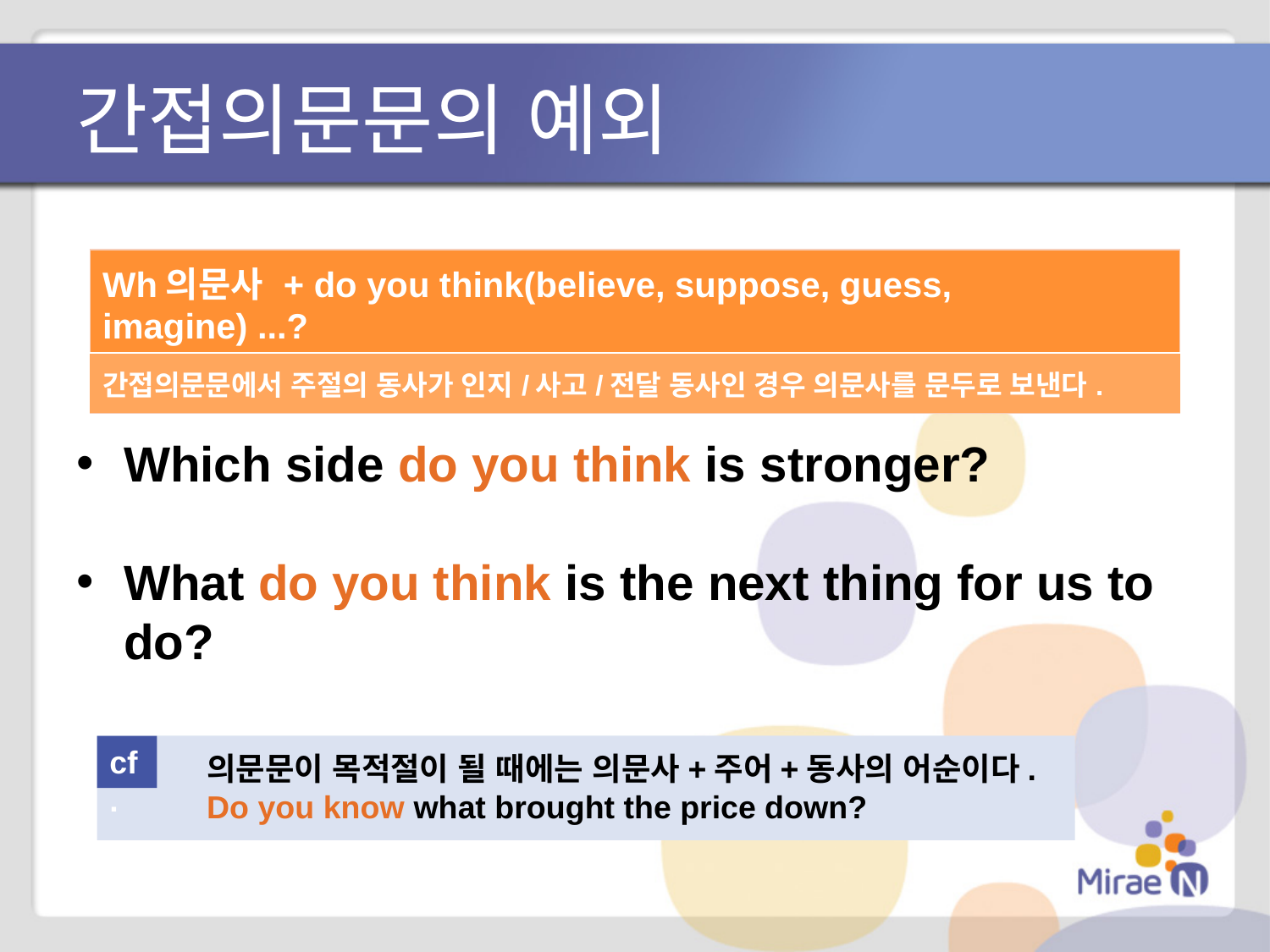

# 간접의문문의 예외
| Wh의문사 + do you think(believe, suppose, guess, imagine) ...? |
| --- |
| 간접의문문에서 주절의 동사가 인지/사고/전달 동사인 경우 의문사를 문두로 보낸다. |
Which side do you think is stronger?

What do you think is the next thing for us to do?

cf.
의문문이 목적절이 될 때에는 의문사+주어+동사의 어순이다.
Do you know what brought the price down?